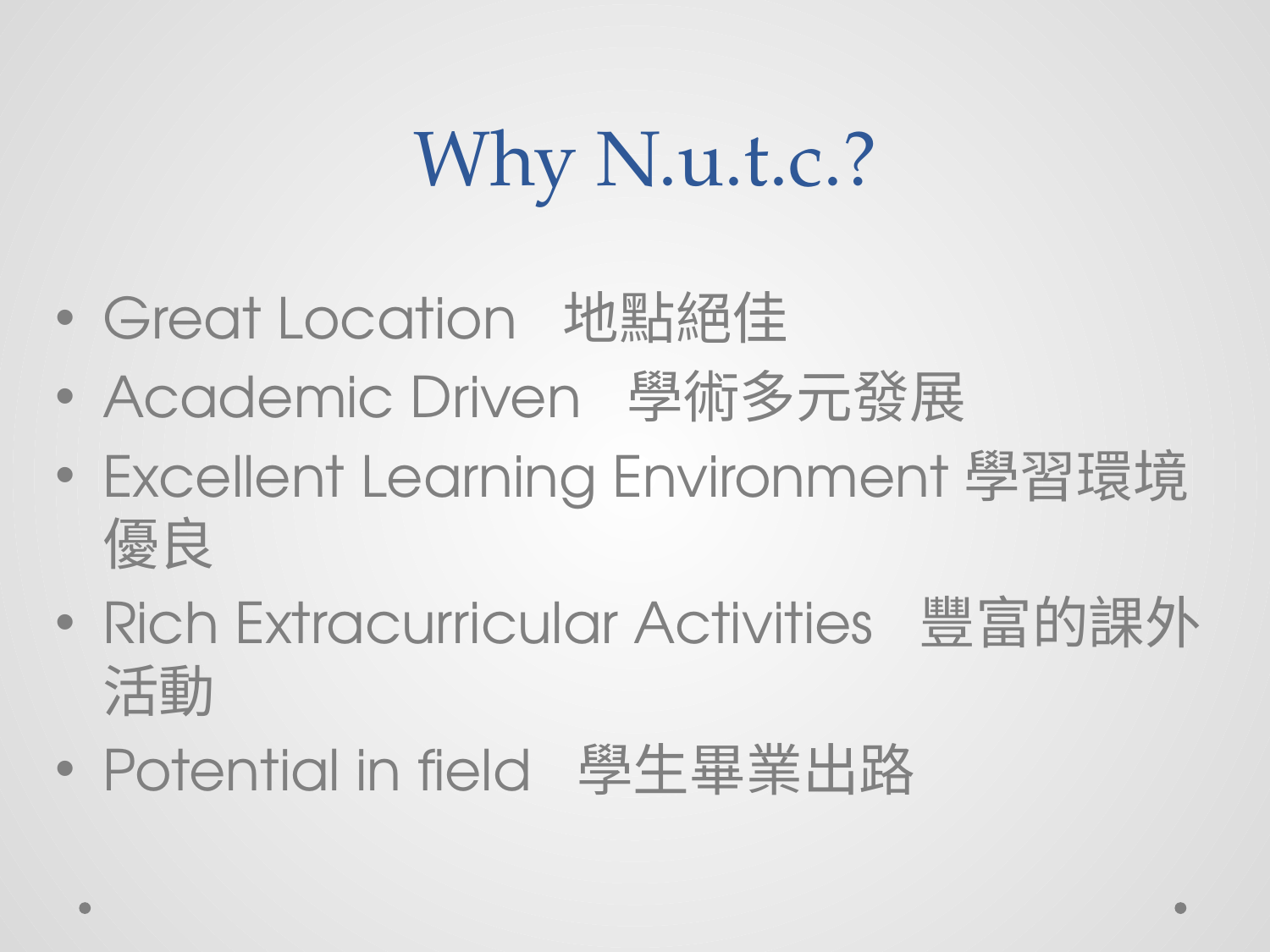

# Why N.u.t.c.?
Great Location  地點絕佳
Academic Driven  學術多元發展
Excellent Learning Environment學習環境優良
Rich Extracurricular Activities  豐富的課外活動
Potential in field  學生畢業出路